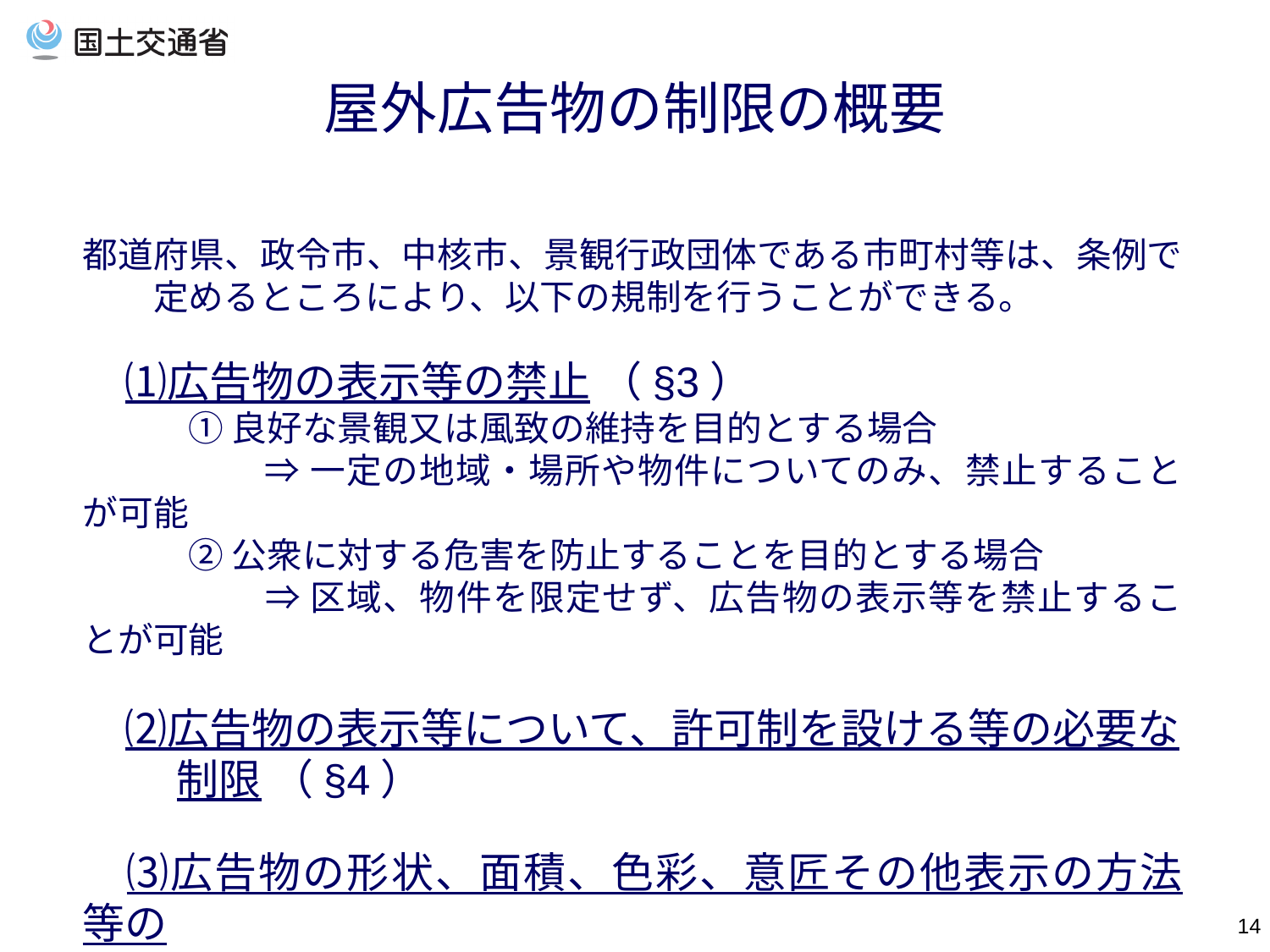

屋外広告物の制限の概要
都道府県、政令市、中核市、景観行政団体である市町村等は、条例で　　定めるところにより、以下の規制を行うことができる。

　⑴広告物の表示等の禁止 （§3）
　　　① 良好な景観又は風致の維持を目的とする場合
　　　　　⇒ 一定の地域・場所や物件についてのみ、禁止することが可能
　　　② 公衆に対する危害を防止することを目的とする場合
　　　　　⇒ 区域、物件を限定せず、広告物の表示等を禁止することが可能

　⑵広告物の表示等について、許可制を設ける等の必要な
　　 制限 （§4）

　⑶広告物の形状、面積、色彩、意匠その他表示の方法等の
　　 基準の制定 （§5）
14